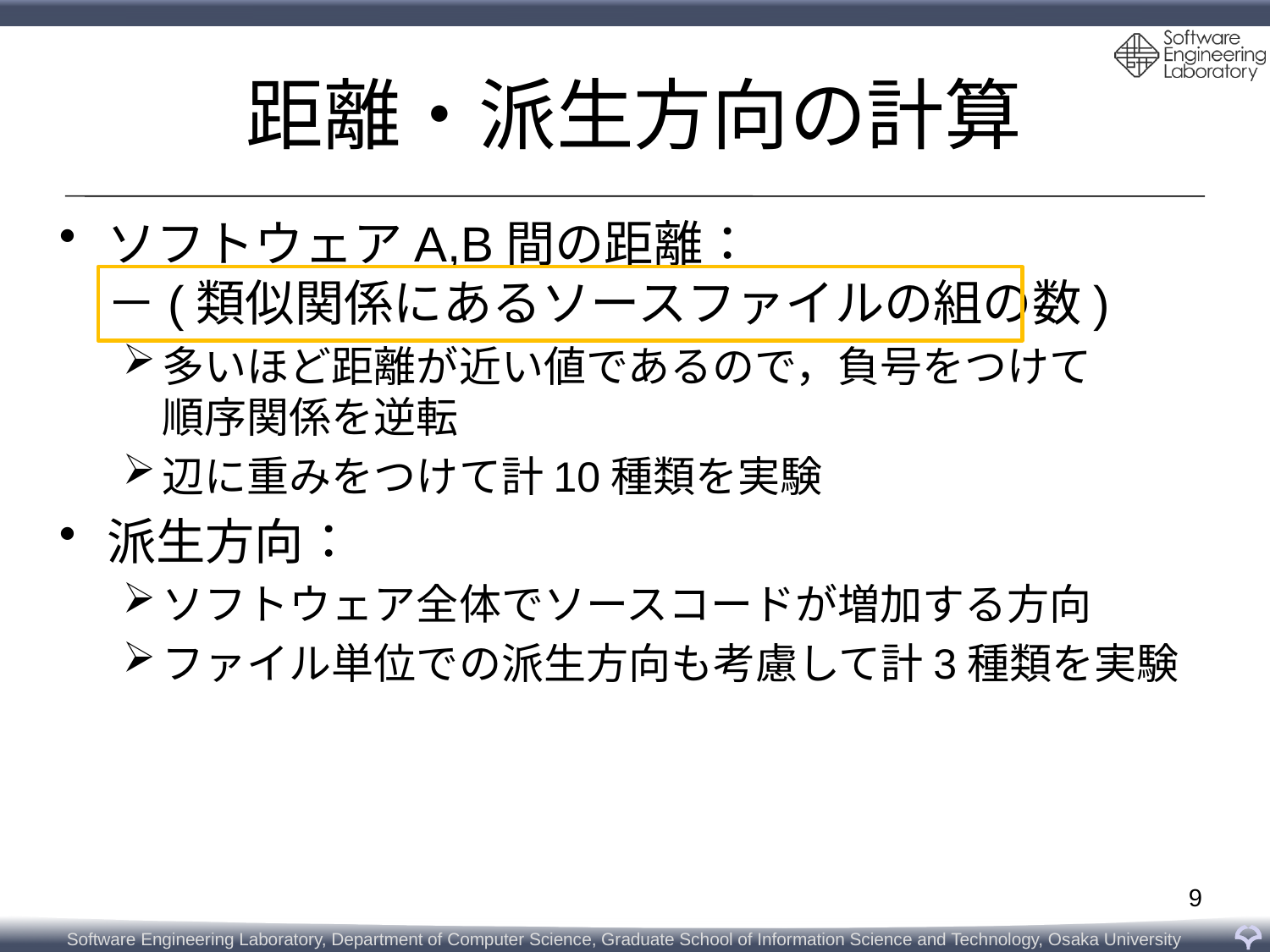

# 距離・派生方向の計算
ソフトウェアA,B間の距離：
－(類似関係にあるソースファイルの組の数)
多いほど距離が近い値であるので，負号をつけて
順序関係を逆転
辺に重みをつけて計10種類を実験
派生方向：
ソフトウェア全体でソースコードが増加する方向
ファイル単位での派生方向も考慮して計3種類を実験

9